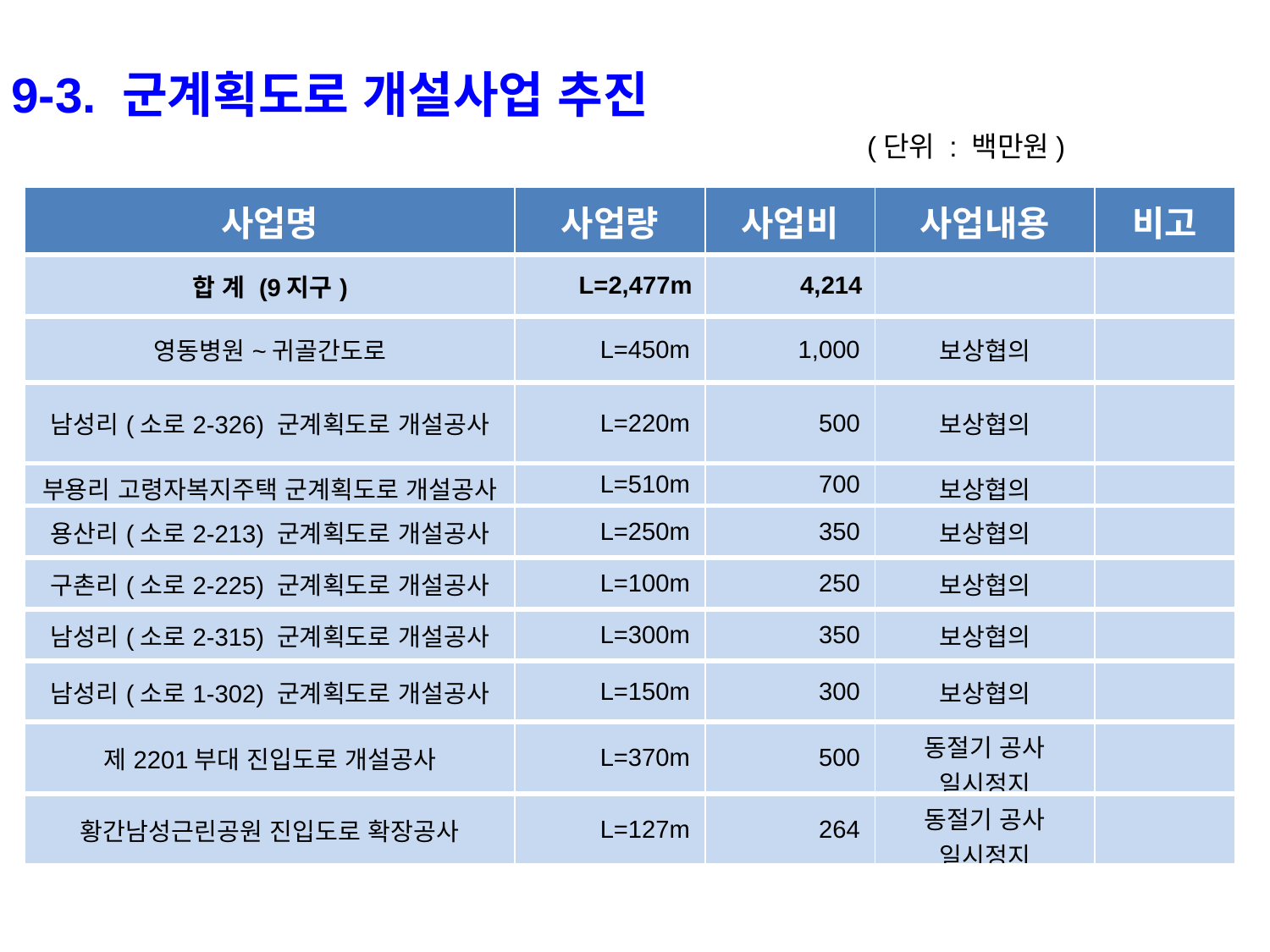

9-3. 군계획도로 개설사업 추진
                                                                                                               (단위 : 백만원)
| 사업명 | 사업량 | 사업비 | 사업내용 | 비고 |
| --- | --- | --- | --- | --- |
| 합 계 (9지구) | L=2,477m | 4,214 |  |  |
| 영동병원~귀골간도로 | L=450m | 1,000 | 보상협의 |  |
| 남성리(소로2-326) 군계획도로 개설공사 | L=220m | 500 | 보상협의 |  |
| 부용리 고령자복지주택 군계획도로 개설공사 | L=510m | 700 | 보상협의 |  |
| 용산리(소로2-213) 군계획도로 개설공사 | L=250m | 350 | 보상협의 |  |
| 구촌리(소로2-225) 군계획도로 개설공사 | L=100m | 250 | 보상협의 |  |
| 남성리(소로2-315) 군계획도로 개설공사 | L=300m | 350 | 보상협의 |  |
| 남성리(소로1-302) 군계획도로 개설공사 | L=150m | 300 | 보상협의 |  |
| 제2201부대 진입도로 개설공사 | L=370m | 500 | 동절기 공사 일시정지 |  |
| 황간남성근린공원 진입도로 확장공사 | L=127m | 264 | 동절기 공사 일시정지 |  |